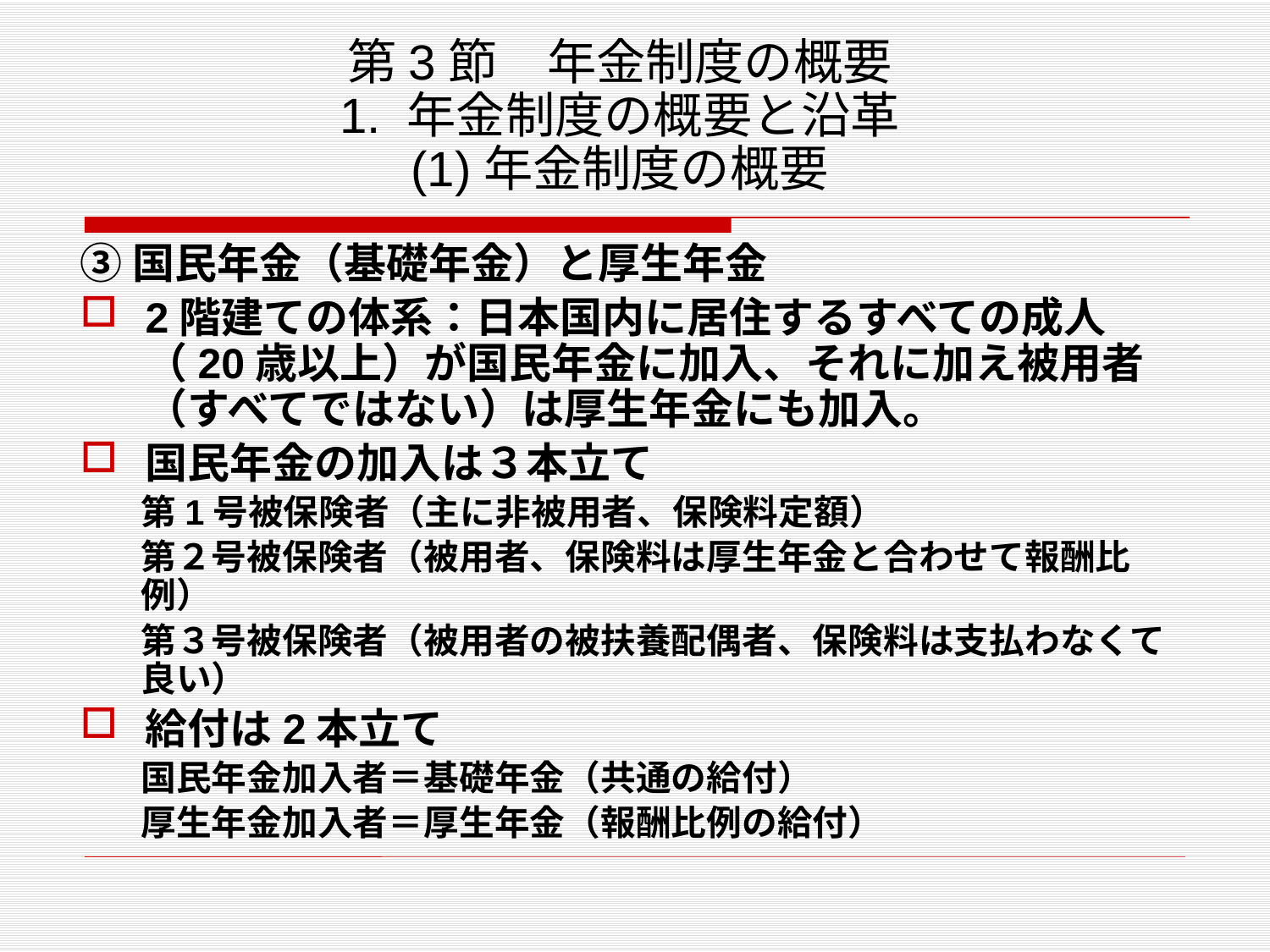

# 第3節　年金制度の概要 1. 年金制度の概要と沿革 (1)年金制度の概要
③国民年金（基礎年金）と厚生年金
2階建ての体系：日本国内に居住するすべての成人（20歳以上）が国民年金に加入、それに加え被用者（すべてではない）は厚生年金にも加入。
国民年金の加入は３本立て
第1号被保険者（主に非被用者、保険料定額）
第２号被保険者（被用者、保険料は厚生年金と合わせて報酬比例）
第３号被保険者（被用者の被扶養配偶者、保険料は支払わなくて良い）
給付は2本立て
国民年金加入者＝基礎年金（共通の給付）
厚生年金加入者＝厚生年金（報酬比例の給付）